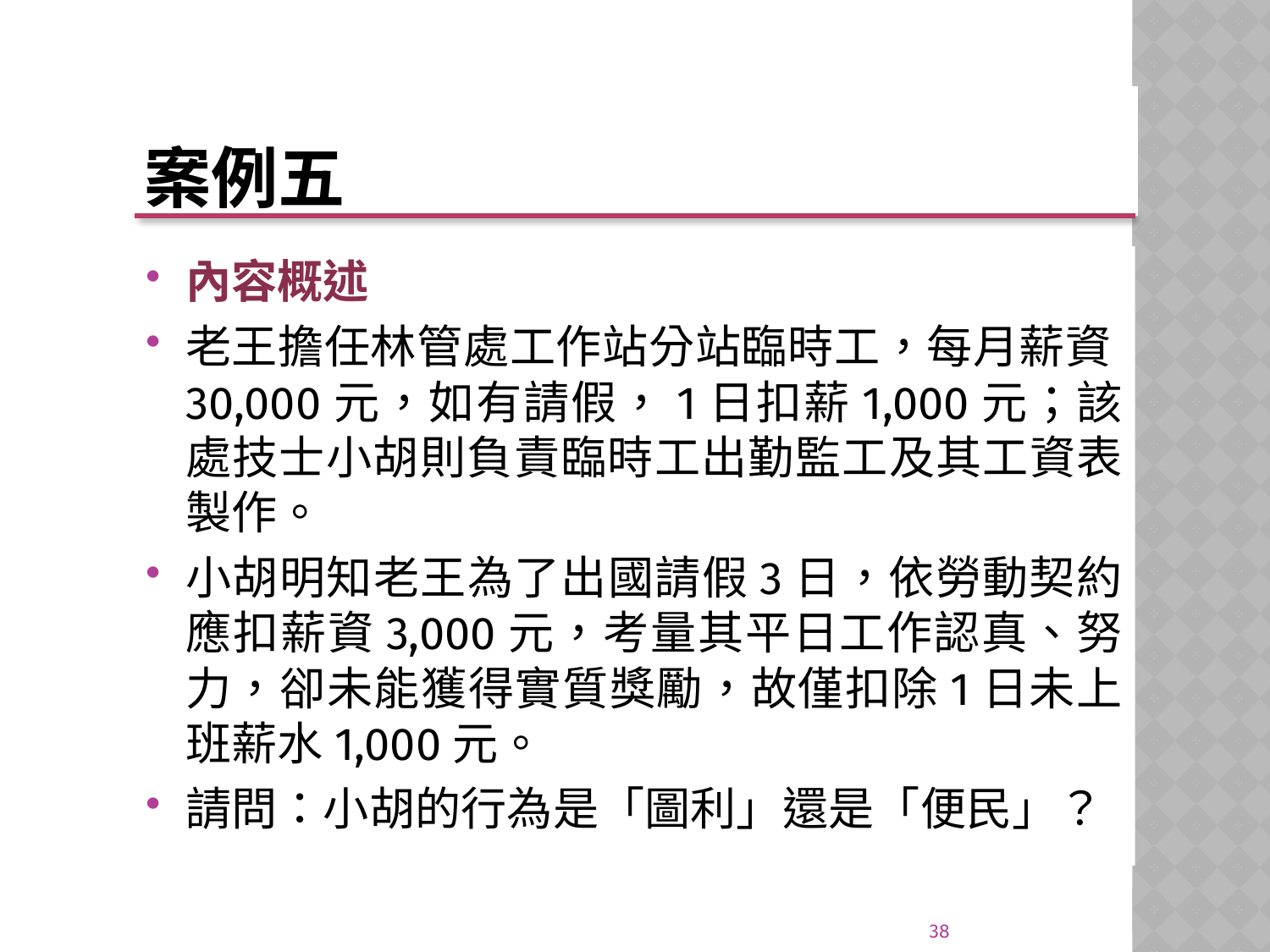

# 案例五
內容概述
老王擔任林管處工作站分站臨時工，每月薪資30,000元，如有請假，1日扣薪1,000元；該處技士小胡則負責臨時工出勤監工及其工資表製作。
小胡明知老王為了出國請假3日，依勞動契約應扣薪資3,000元，考量其平日工作認真、努力，卻未能獲得實質獎勵，故僅扣除1日未上班薪水1,000元。
請問：小胡的行為是「圖利」還是「便民」？
38